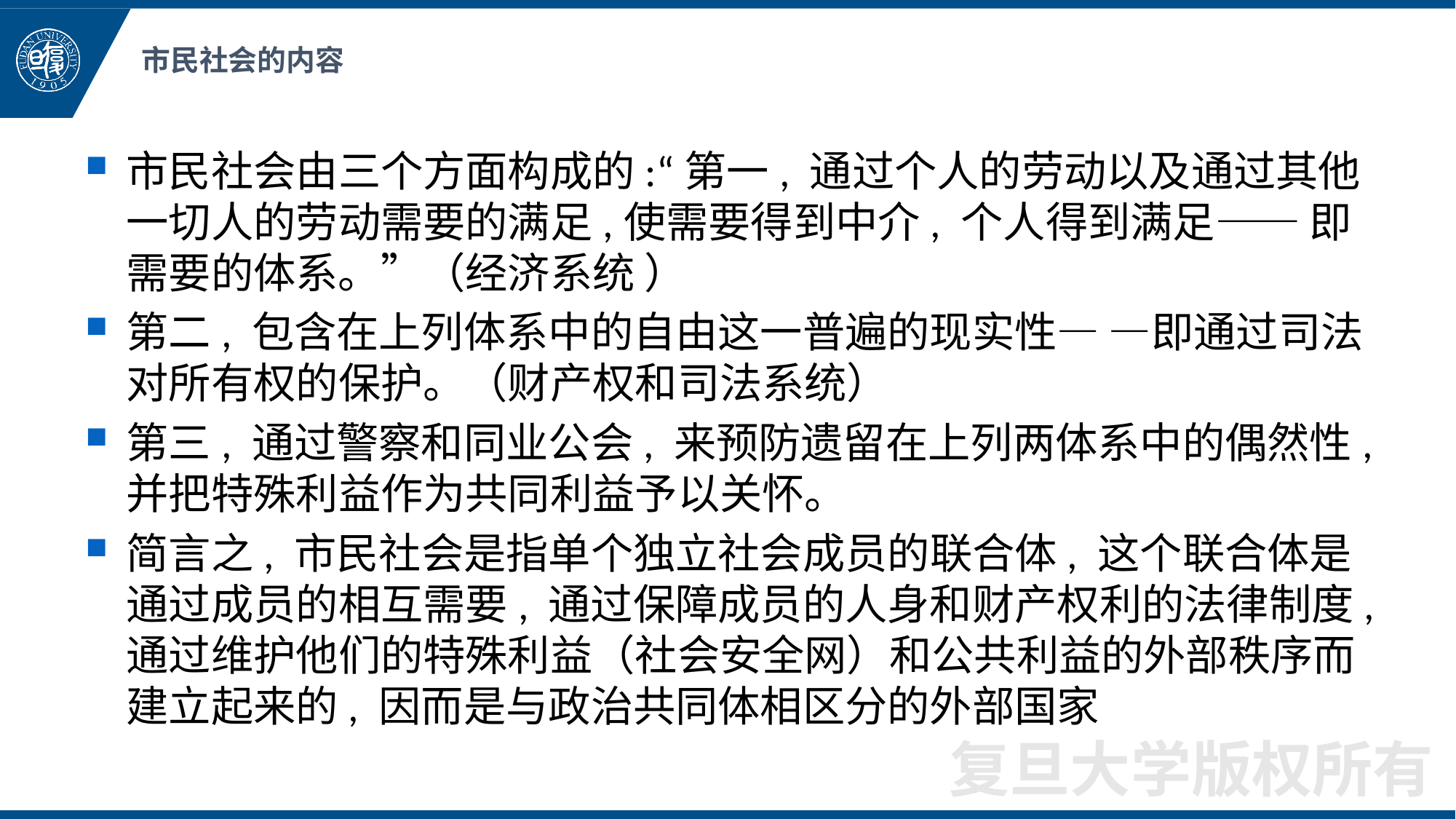

# 市民社会的内容
市民社会由三个方面构成的:“第一, 通过个人的劳动以及通过其他一切人的劳动需要的满足,使需要得到中介, 个人得到满足—— 即需要的体系。”（经济系统 ）
第二, 包含在上列体系中的自由这一普遍的现实性— —即通过司法对所有权的保护。（财产权和司法系统）
第三, 通过警察和同业公会, 来预防遗留在上列两体系中的偶然性, 并把特殊利益作为共同利益予以关怀。
简言之, 市民社会是指单个独立社会成员的联合体, 这个联合体是通过成员的相互需要, 通过保障成员的人身和财产权利的法律制度, 通过维护他们的特殊利益（社会安全网）和公共利益的外部秩序而建立起来的, 因而是与政治共同体相区分的外部国家